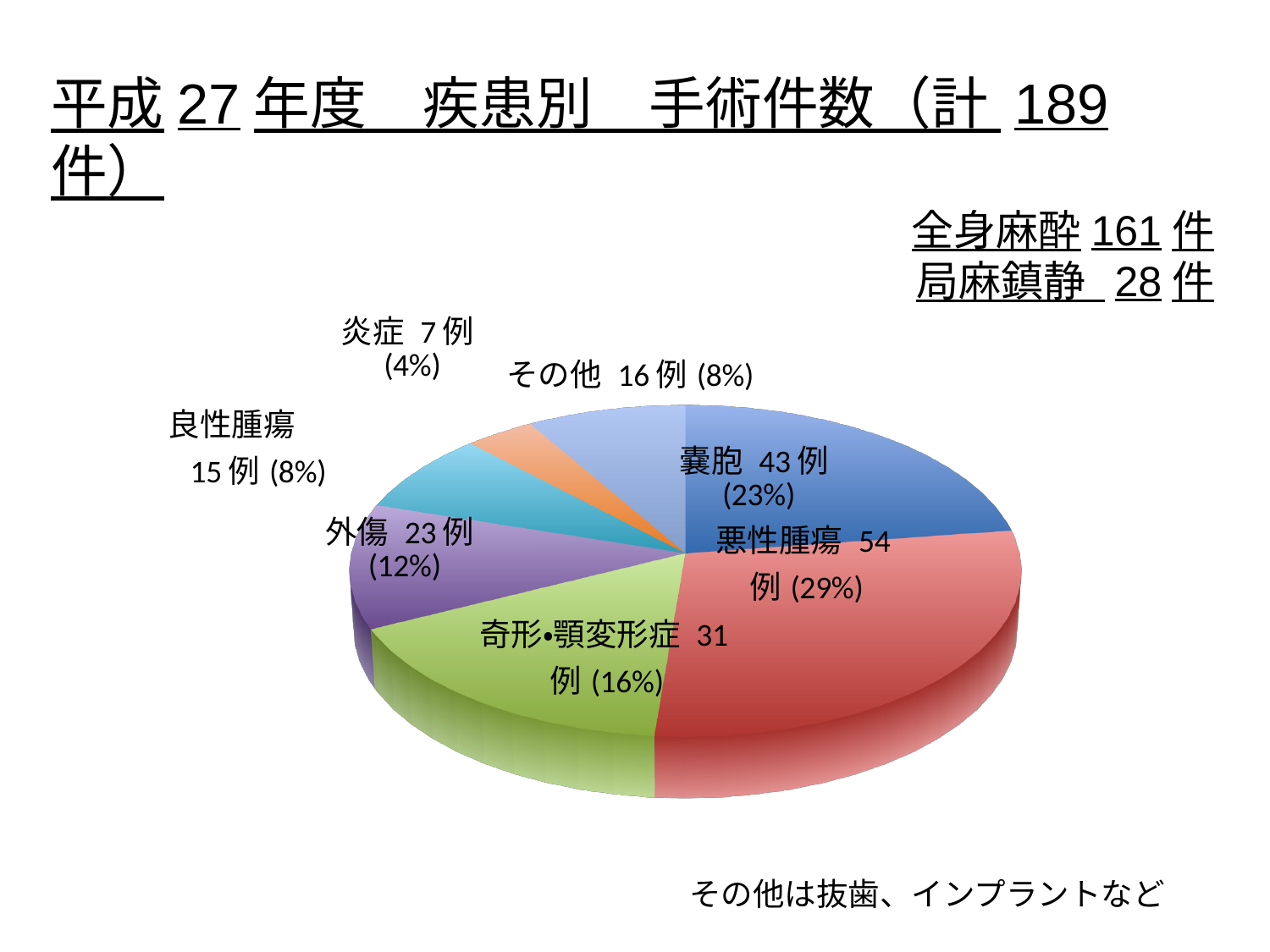

平成27年度　疾患別　手術件数（計 189件）
全身麻酔161件
局麻鎮静  28件

[unsupported chart]

その他は抜歯、インプラントなど